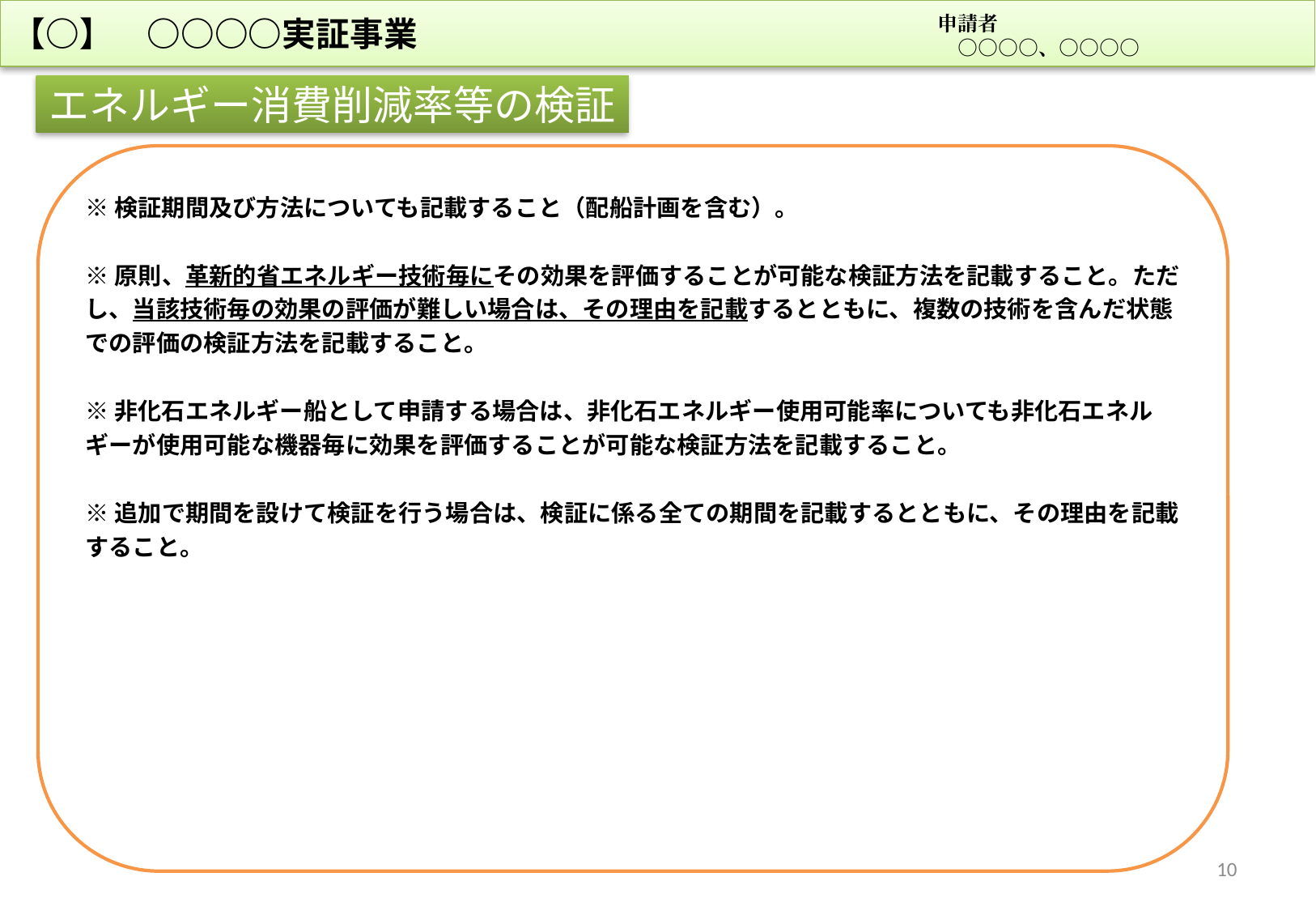

【○】　○○○○実証事業
申請者
　○○○○、○○○○
エネルギー消費削減率等の検証
※検証期間及び方法についても記載すること（配船計画を含む）。

※原則、革新的省エネルギー技術毎にその効果を評価することが可能な検証方法を記載すること。ただし、当該技術毎の効果の評価が難しい場合は、その理由を記載するとともに、複数の技術を含んだ状態での評価の検証方法を記載すること。

※非化石エネルギー船として申請する場合は、非化石エネルギー使用可能率についても非化石エネルギーが使用可能な機器毎に効果を評価することが可能な検証方法を記載すること。

※追加で期間を設けて検証を行う場合は、検証に係る全ての期間を記載するとともに、その理由を記載すること。
10